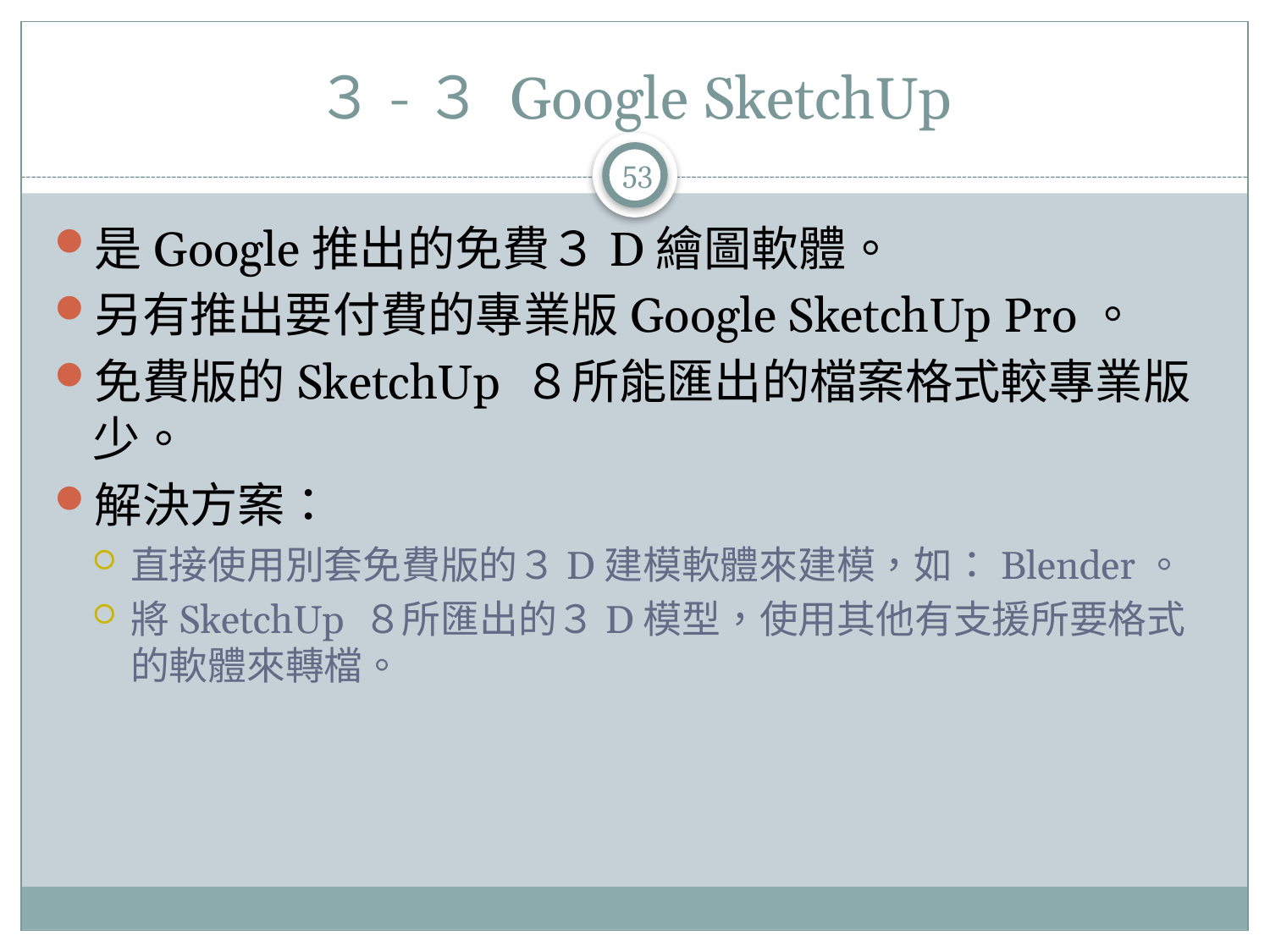

# ３-３ Google SketchUp
53
是Google推出的免費３D繪圖軟體。
另有推出要付費的專業版Google SketchUp Pro。
免費版的SketchUp ８所能匯出的檔案格式較專業版少。
解決方案：
直接使用別套免費版的３D建模軟體來建模，如：Blender。
將SketchUp ８所匯出的３D模型，使用其他有支援所要格式的軟體來轉檔。